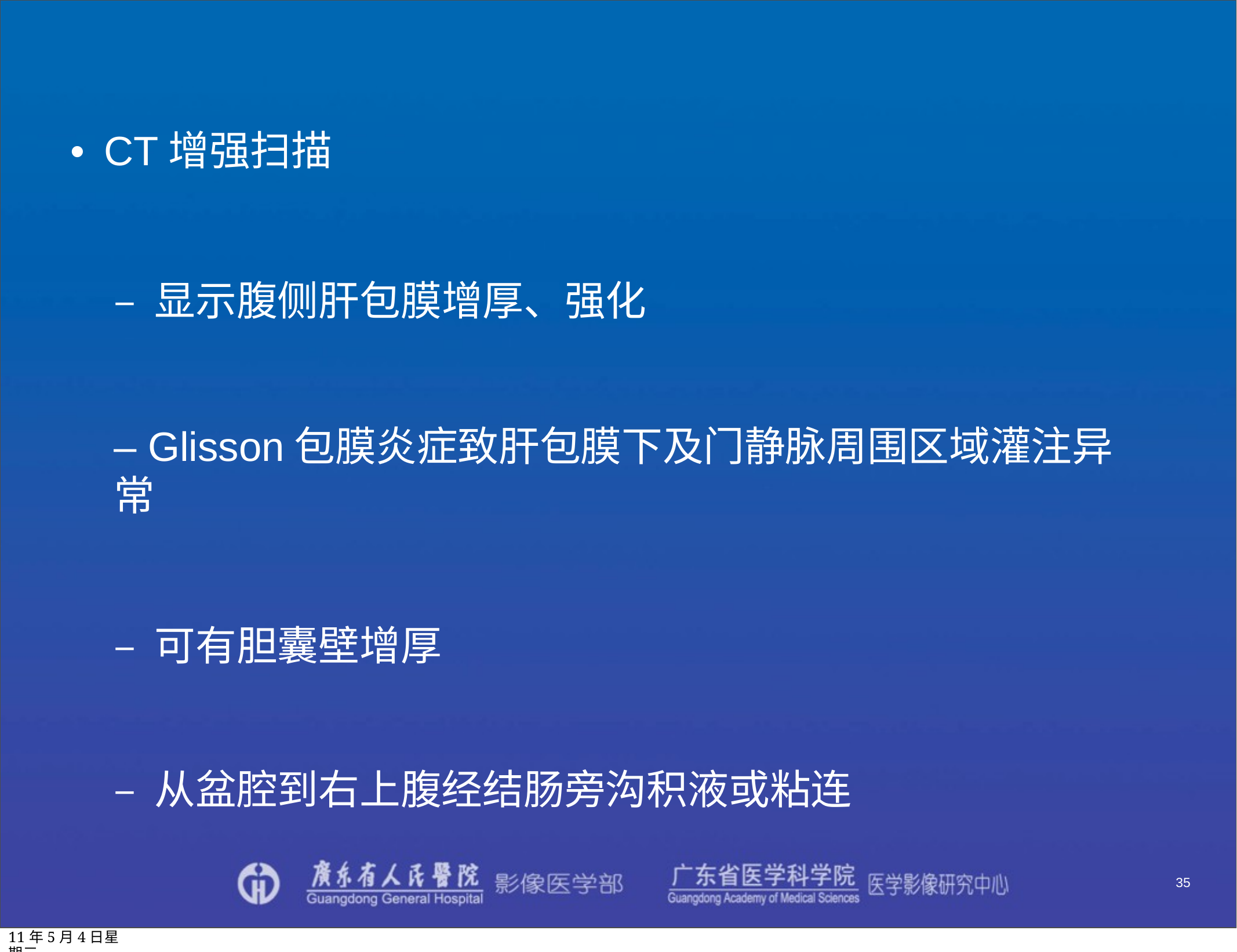

•	CT增强扫描

– 显示腹侧肝包膜增厚、强化

– Glisson包膜炎症致肝包膜下及门静脉周围区域灌注异常

– 可有胆囊壁增厚

– 从盆腔到右上腹经结肠旁沟积液或粘连
35
11年5月4日星期三